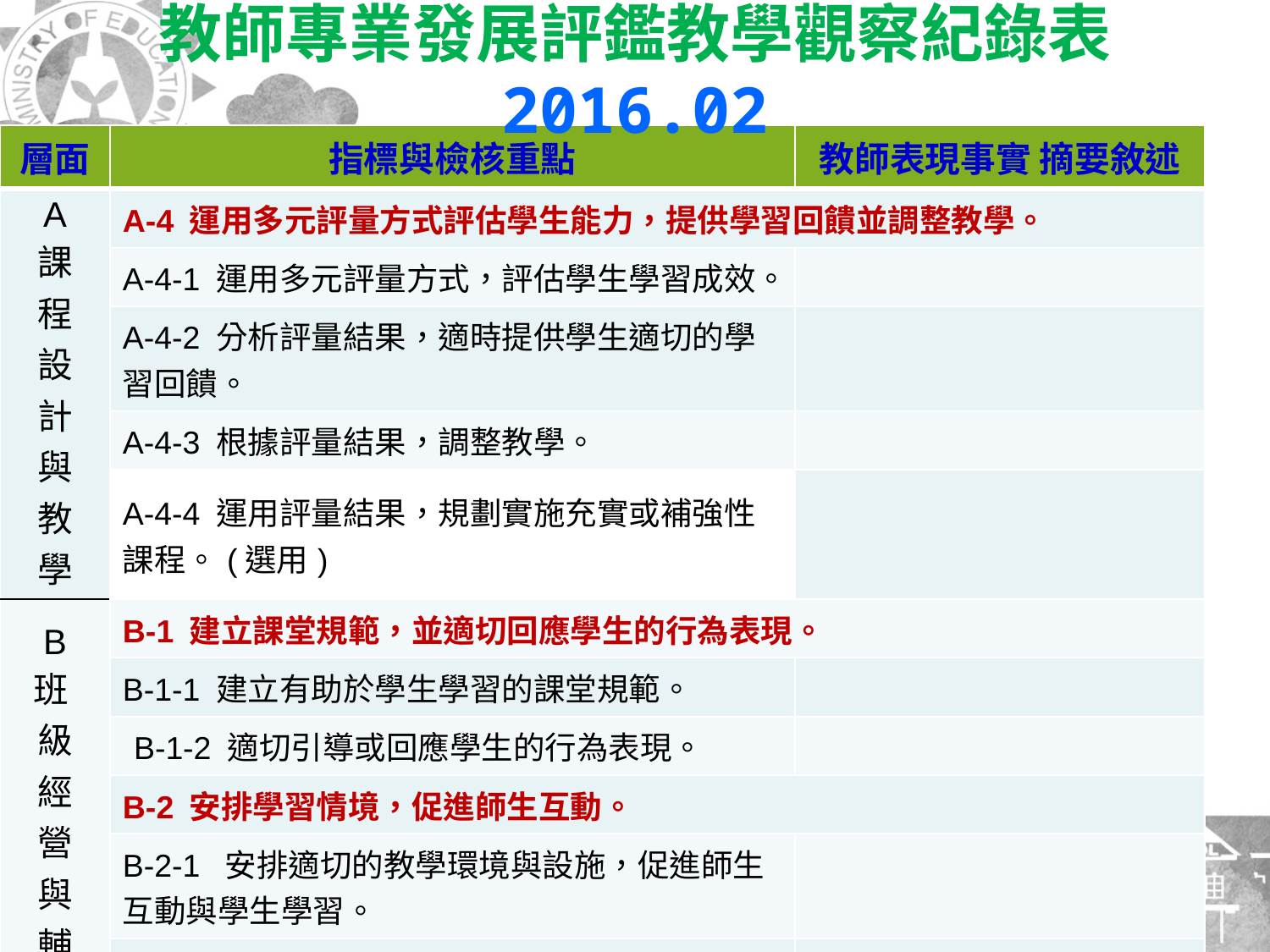

教師專業發展評鑑教學觀察紀錄表 2016.02
| 層面 | 指標與檢核重點 | 教師表現事實 摘要敘述 |
| --- | --- | --- |
| A 課 程 設 計 與 教 學 | A-4 運用多元評量方式評估學生能力，提供學習回饋並調整教學。 |  |
|  | A-4-1 運用多元評量方式，評估學生學習成效。 |  |
|  | A-4-2 分析評量結果，適時提供學生適切的學習回饋。 |  |
|  | A-4-3 根據評量結果，調整教學。 |  |
|  | A-4-4 運用評量結果，規劃實施充實或補強性課程。(選用) |  |
| B 班 級 經 營 與 輔 導 | B-1 建立課堂規範，並適切回應學生的行為表現。 |  |
|  | B-1-1 建立有助於學生學習的課堂規範。 |  |
|  | B-1-2 適切引導或回應學生的行為表現。 |  |
|  | B-2 安排學習情境，促進師生互動。 |  |
|  | B-2-1 安排適切的教學環境與設施，促進師生互動與學生學習。 |  |
|  | B-2-2 營造溫暖的學習氣氛，促進師生之間的合作關係。 |  |